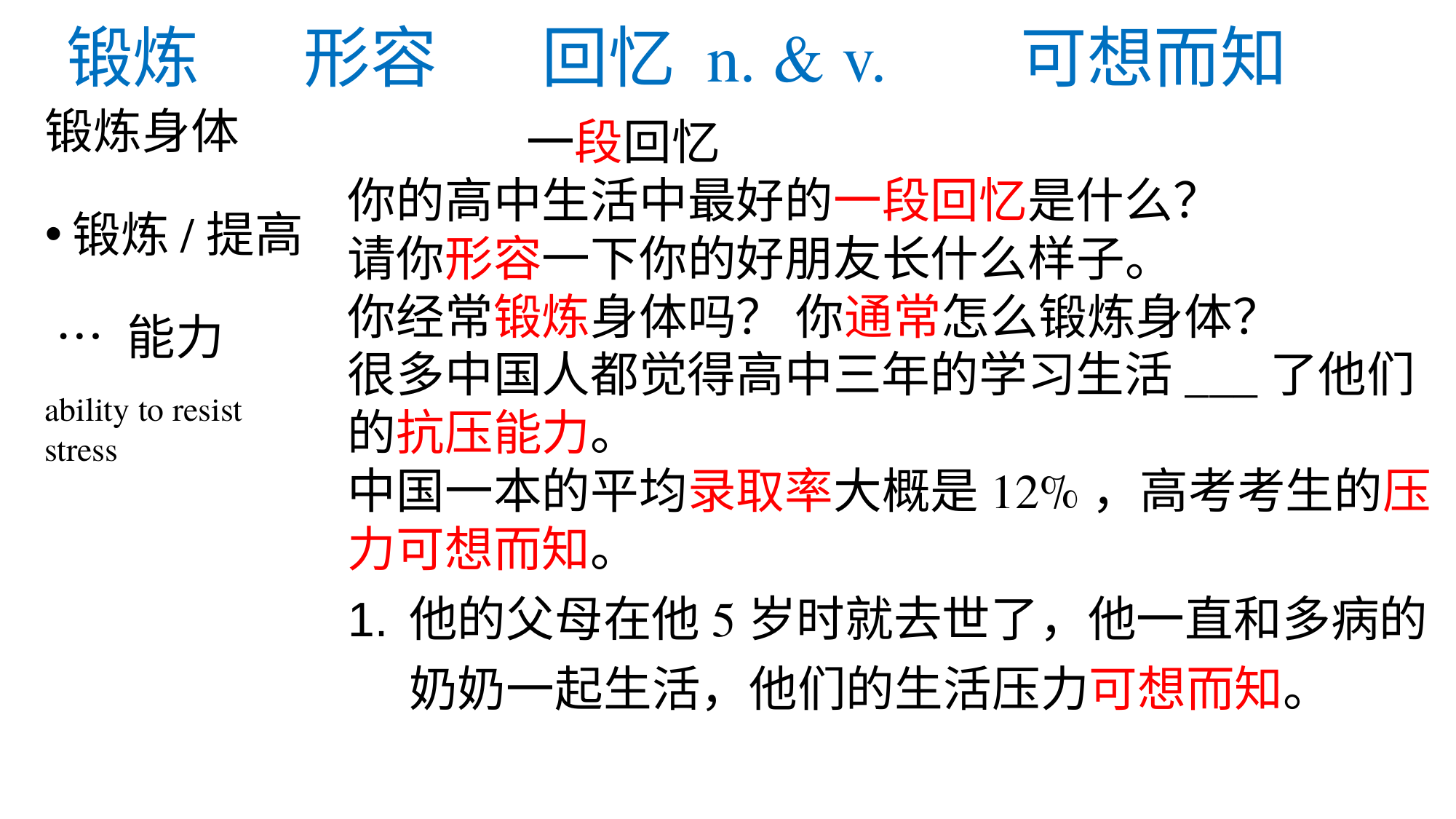

# 锻炼       形容       回忆 n. & v.       可想而知
一段回忆
锻炼身体
锻炼/提高
 … 能力
你的高中生活中最好的一段回忆是什么？
请你形容一下你的好朋友长什么样子。
你经常锻炼身体吗？ 你通常怎么锻炼身体？
很多中国人都觉得高中三年的学习生活___了他们的抗压能力。
中国一本的平均录取率大概是12%，高考考生的压力可想而知。
他的父母在他5岁时就去世了，他一直和多病的奶奶一起生活，他们的生活压力可想而知。
ability to resist stress